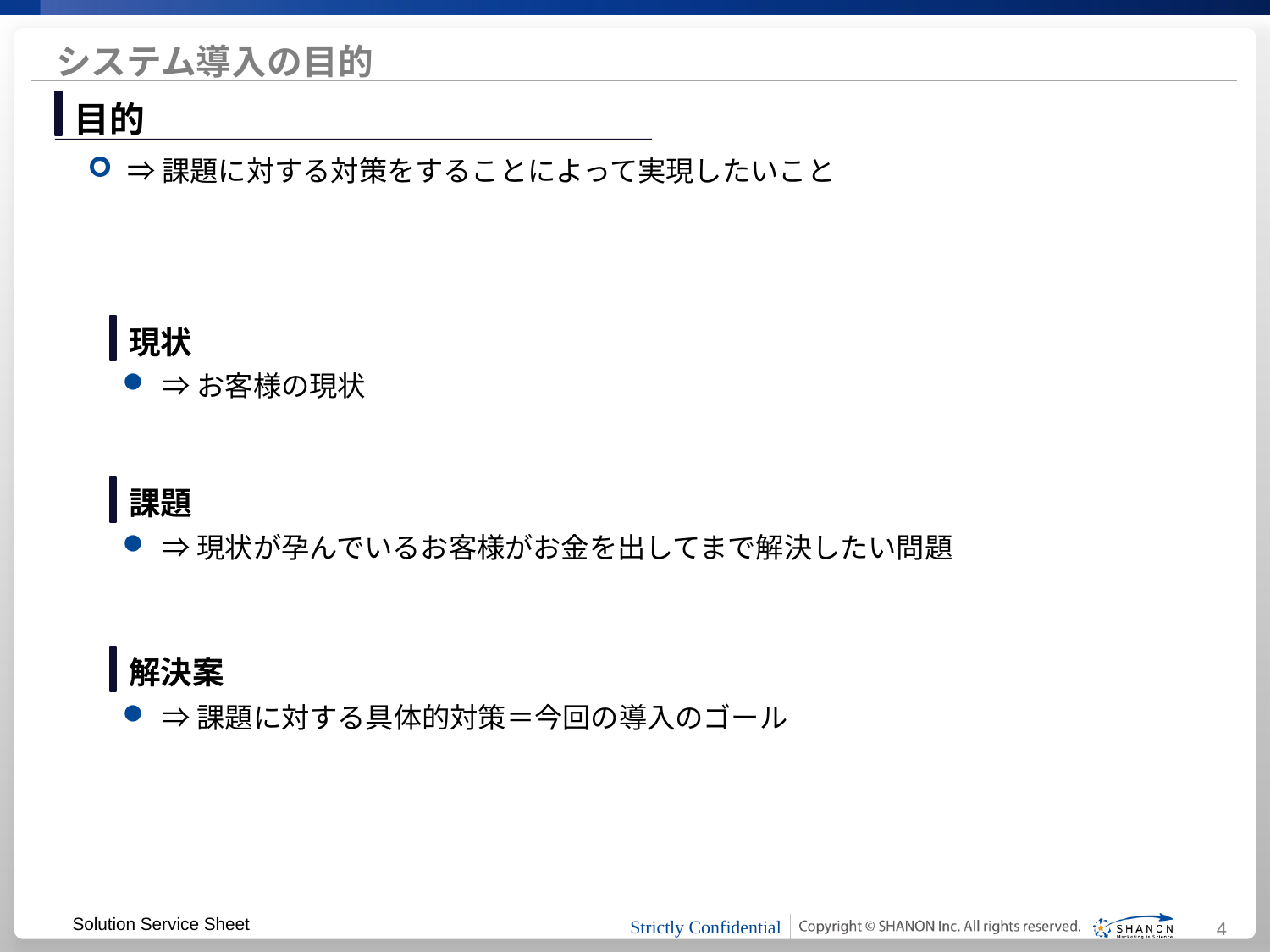

# システム導入の目的

目的

⇒課題に対する対策をすることによって実現したいこと

現状
⇒お客様の現状

課題
⇒現状が孕んでいるお客様がお金を出してまで解決したい問題

解決案
⇒課題に対する具体的対策＝今回の導入のゴール
4